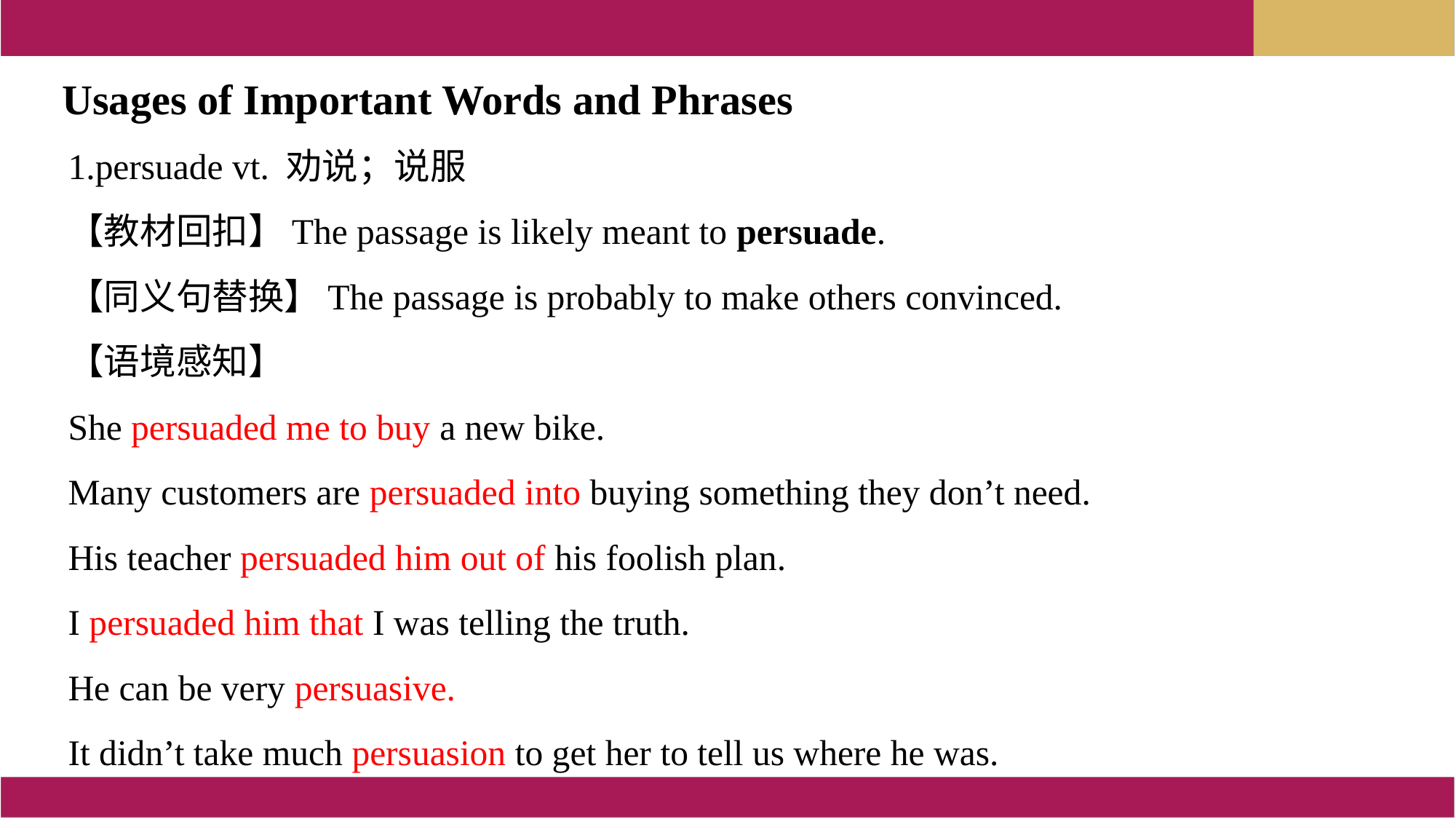

Usages of Important Words and Phrases
1.persuade vt. 劝说；说服
【教材回扣】The passage is likely meant to persuade.
【同义句替换】The passage is probably to make others convinced.
【语境感知】
She persuaded me to buy a new bike.
Many customers are persuaded into buying something they don’t need.
His teacher persuaded him out of his foolish plan.
I persuaded him that I was telling the truth.
He can be very persuasive.
It didn’t take much persuasion to get her to tell us where he was.